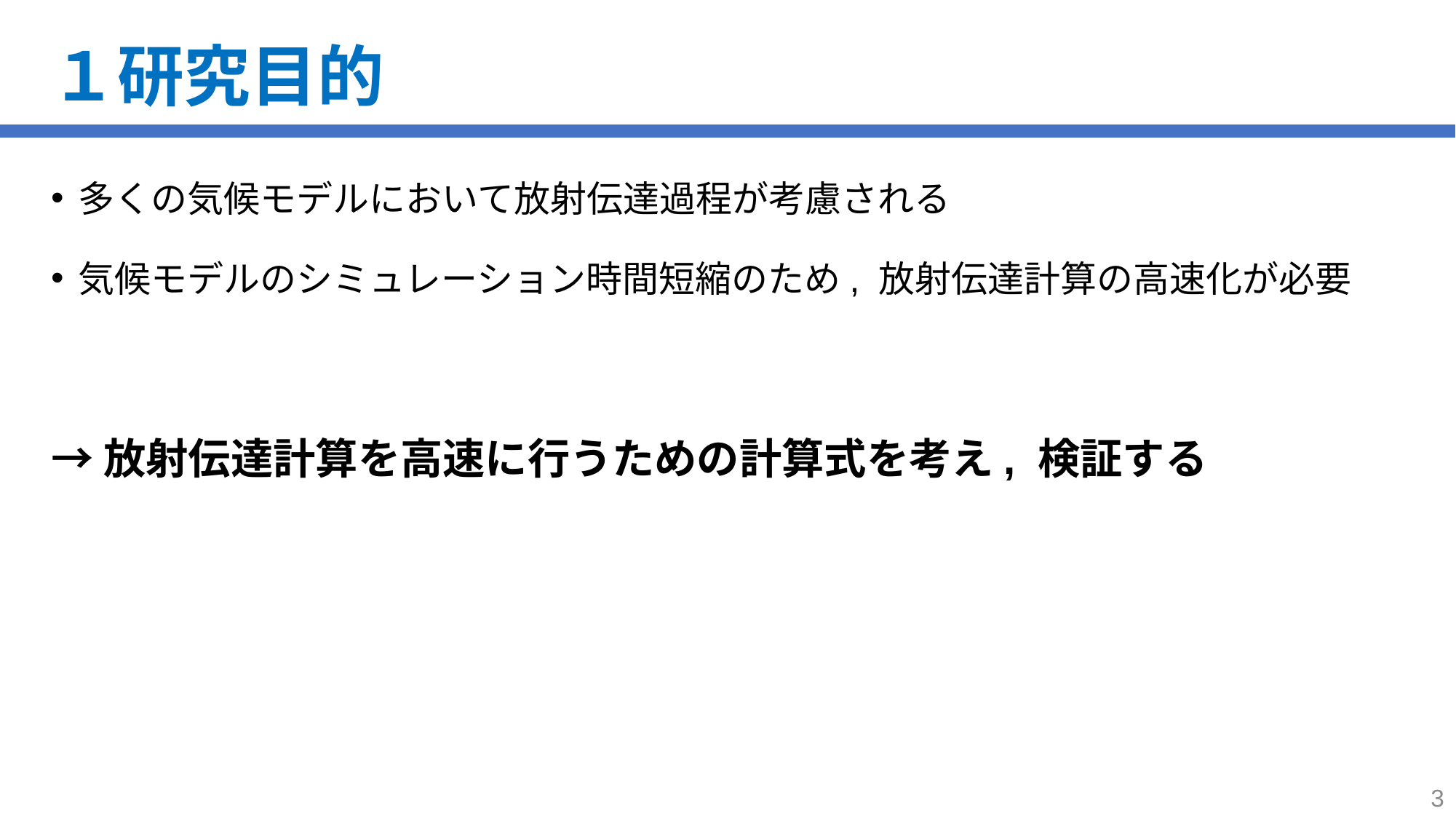

# １研究目的
多くの気候モデルにおいて放射伝達過程が考慮される
気候モデルのシミュレーション時間短縮のため, 放射伝達計算の高速化が必要

→放射伝達計算を高速に行うための計算式を考え, 検証する

3